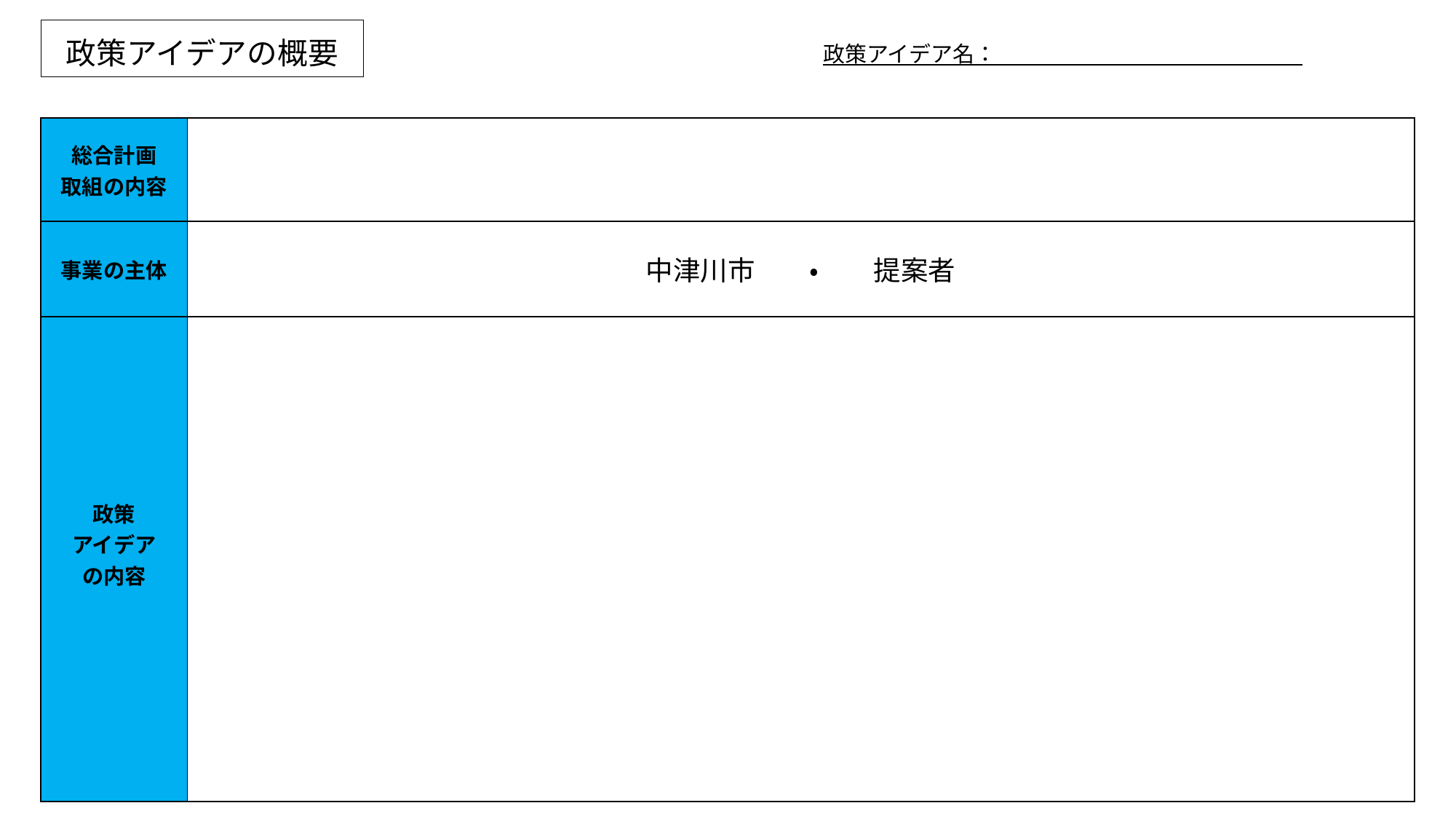

政策アイデア名：
# 政策アイデアの概要
| 総合計画 取組の内容 |  |
| --- | --- |
| 事業の主体 | 中津川市　　・　　提案者 |
| 政策 アイデア の内容 |  |